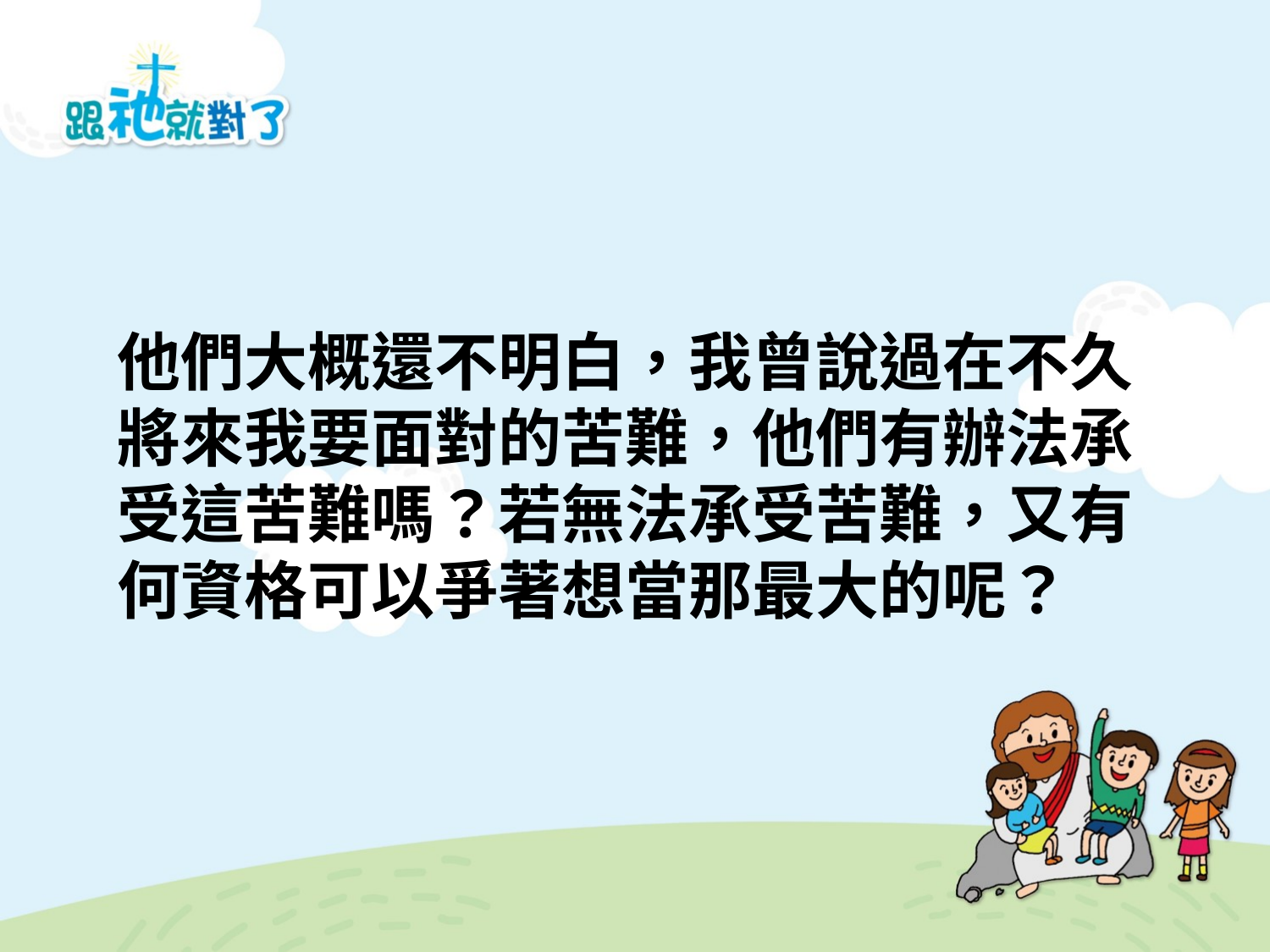

他們大概還不明白，我曾說過在不久將來我要面對的苦難，他們有辦法承受這苦難嗎？若無法承受苦難，又有何資格可以爭著想當那最大的呢？